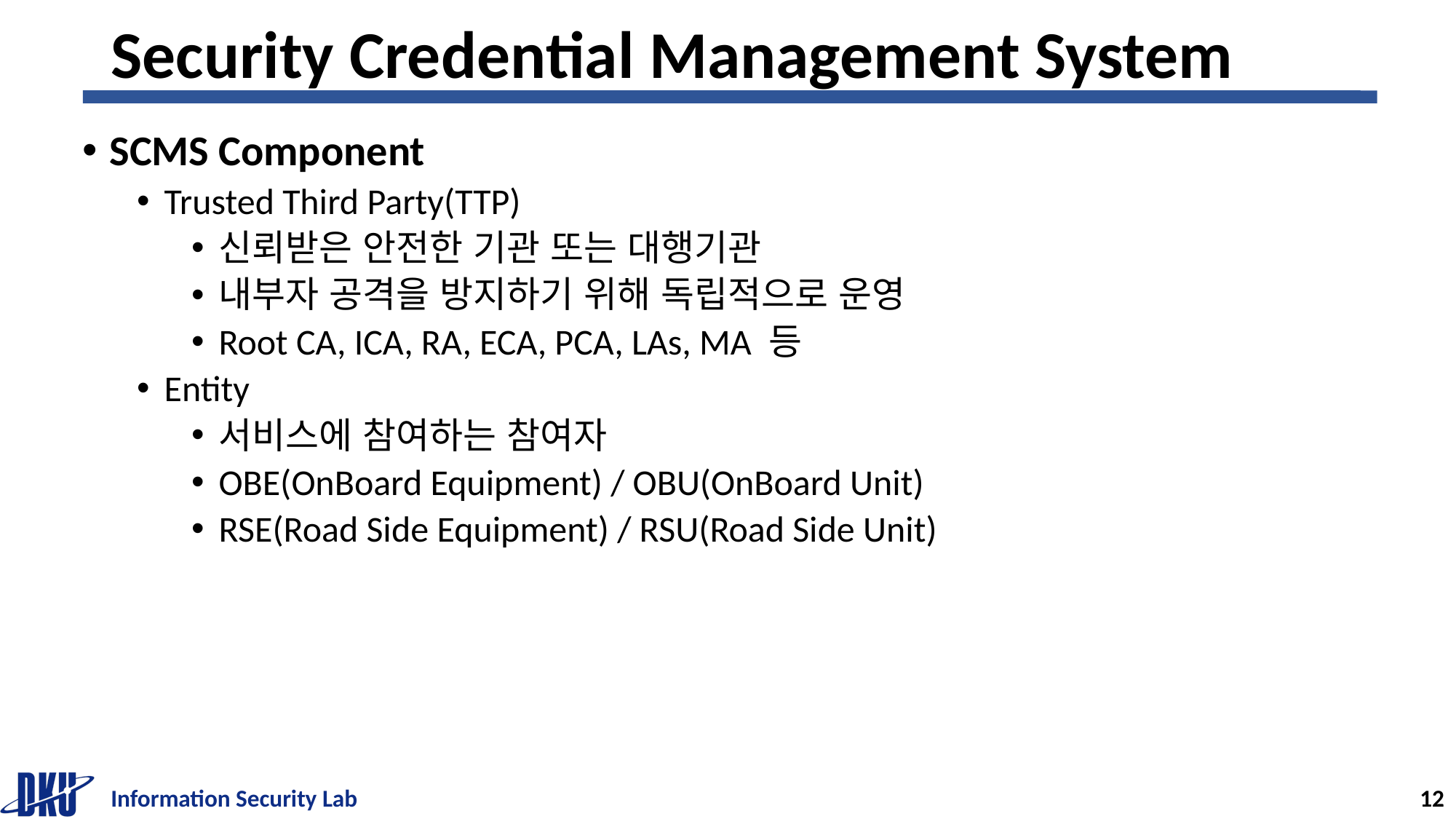

# Security Credential Management System
SCMS Component
Trusted Third Party(TTP)
신뢰받은 안전한 기관 또는 대행기관
내부자 공격을 방지하기 위해 독립적으로 운영
Root CA, ICA, RA, ECA, PCA, LAs, MA 등
Entity
서비스에 참여하는 참여자
OBE(OnBoard Equipment) / OBU(OnBoard Unit)
RSE(Road Side Equipment) / RSU(Road Side Unit)

Information Security Lab
12